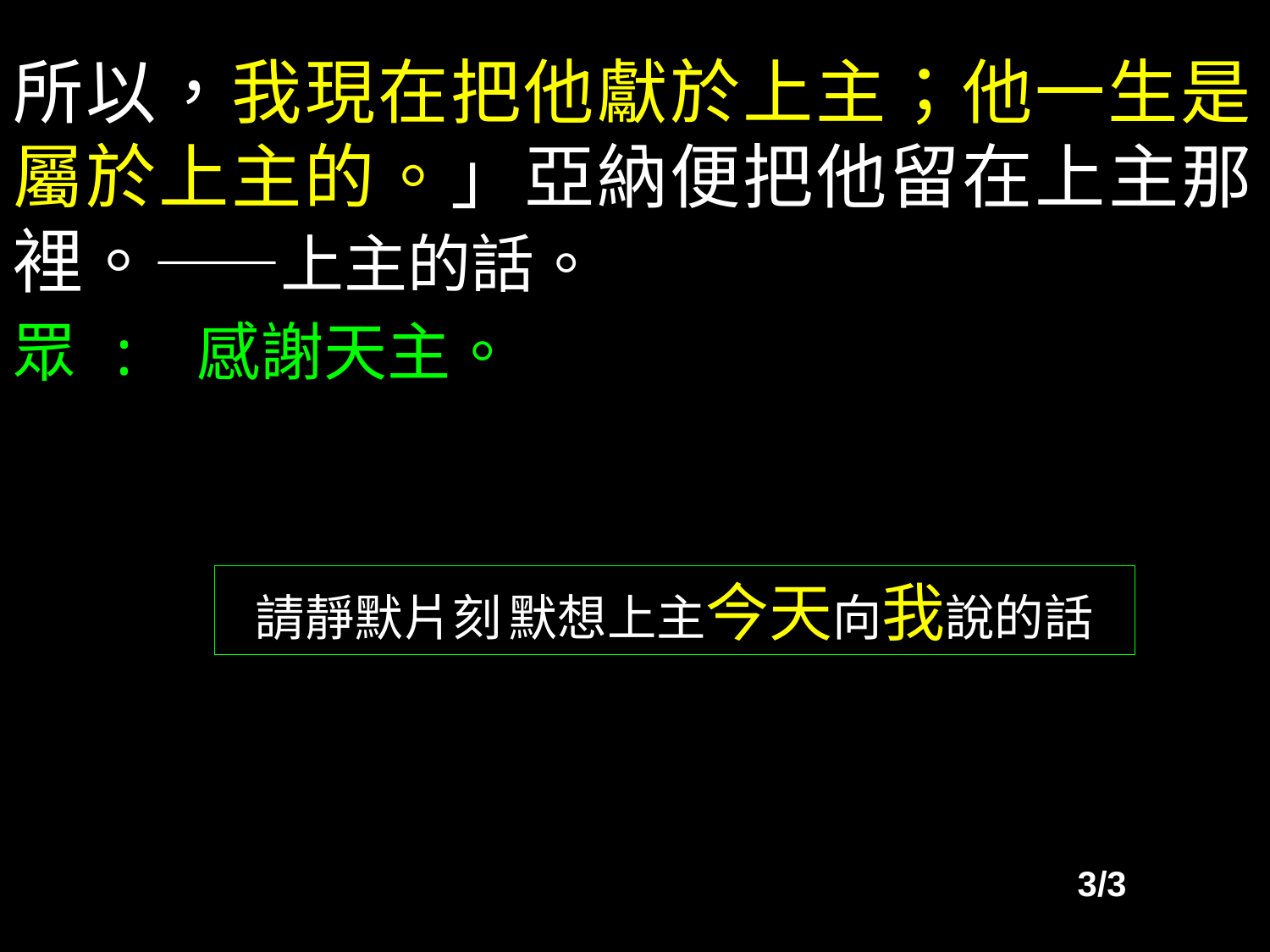

所以，我現在把他獻於上主；他一生是屬於上主的。」亞納便把他留在上主那裡。——上主的話。
眾 : 感謝天主。

請靜默片刻 默想上主今天向我說的話
3/3